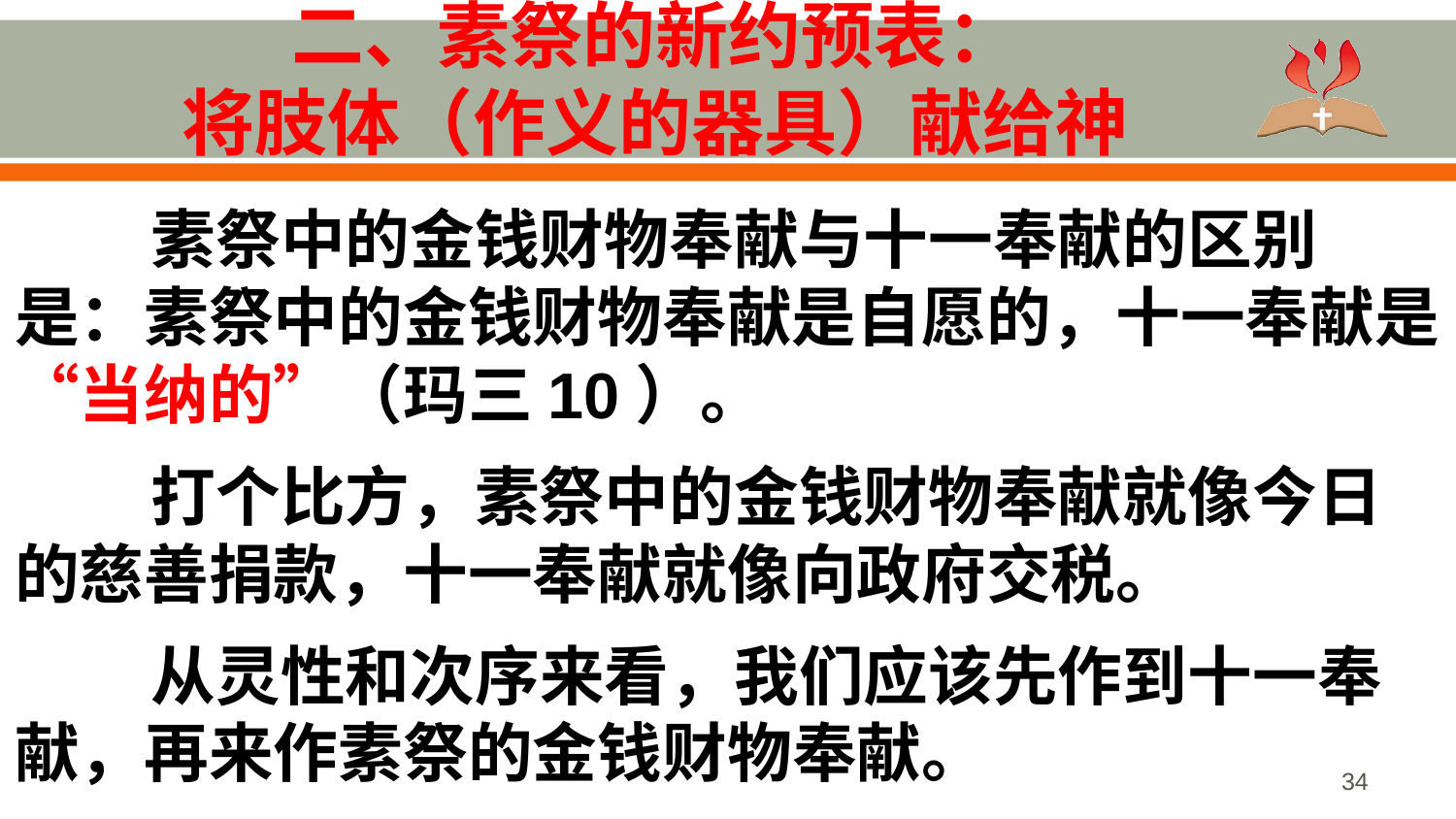

# 二、素祭的新约预表： 将肢体（作义的器具）献给神
素祭中的金钱财物奉献与十一奉献的区别是：素祭中的金钱财物奉献是自愿的，十一奉献是 “当纳的”（玛三10）。
打个比方，素祭中的金钱财物奉献就像今日的慈善捐款，十一奉献就像向政府交税。
从灵性和次序来看，我们应该先作到十一奉献，再来作素祭的金钱财物奉献。

34